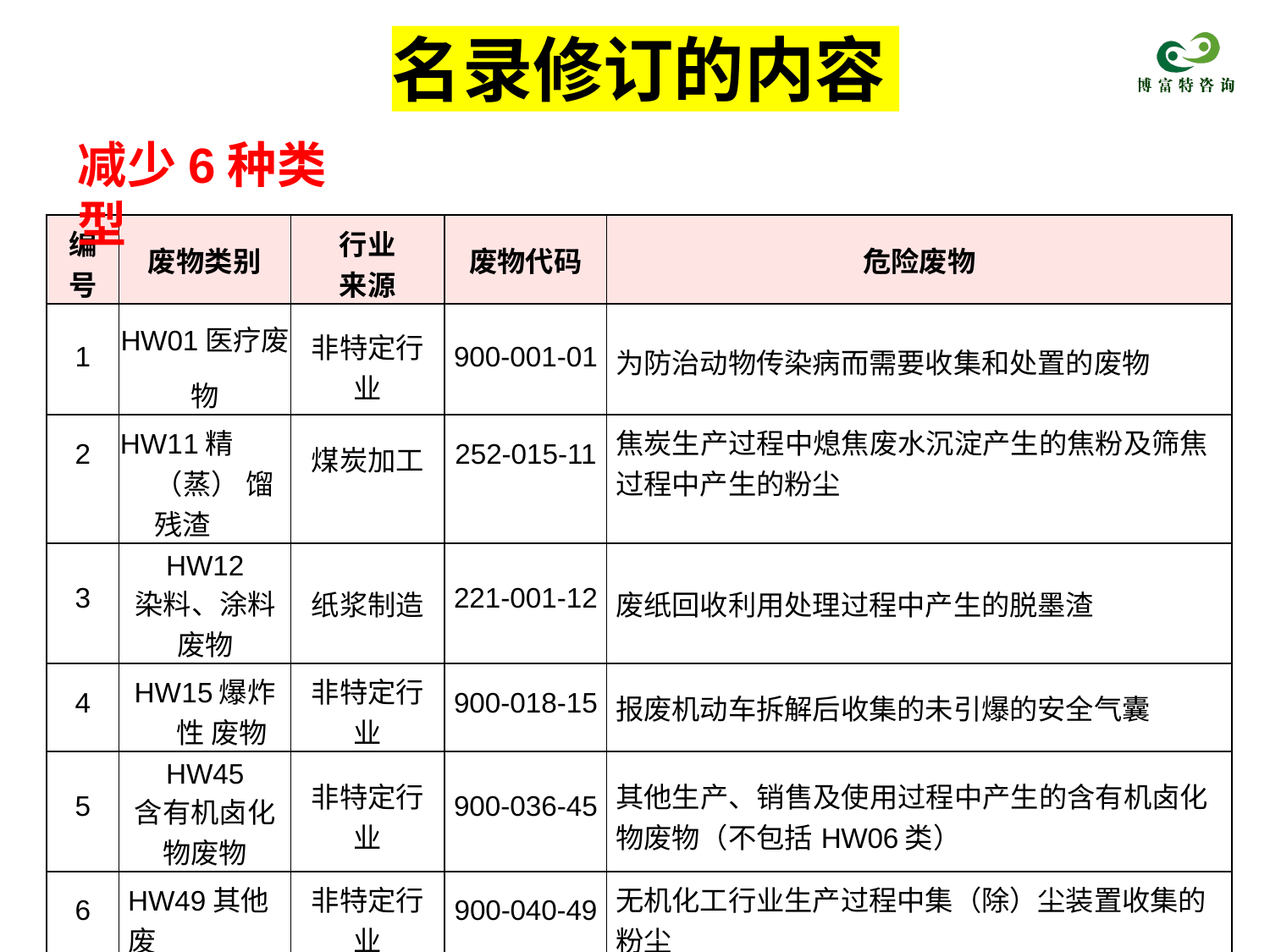

# 名录修订的内容
减少6种类型
| 编 号 | 废物类别 | 行业 来源 | 废物代码 | 危险废物 |
| --- | --- | --- | --- | --- |
| 1 | HW01医疗废 物 | 非特定行 业 | 900-001-01 | 为防治动物传染病而需要收集和处置的废物 |
| 2 | HW11精（蒸） 馏残渣 | 煤炭加工 | 252-015-11 | 焦炭生产过程中熄焦废水沉淀产生的焦粉及筛焦 过程中产生的粉尘 |
| 3 | HW12 染料、涂料 废物 | 纸浆制造 | 221-001-12 | 废纸回收利用处理过程中产生的脱墨渣 |
| 4 | HW15爆炸性 废物 | 非特定行 业 | 900-018-15 | 报废机动车拆解后收集的未引爆的安全气囊 |
| 5 | HW45 含有机卤化 物废物 | 非特定行 业 | 900-036-45 | 其他生产、销售及使用过程中产生的含有机卤化 物废物（不包括HW06类） |
| 6 | HW49其他废 物 | 非特定行 业 | 900-040-49 | 无机化工行业生产过程中集（除）尘装置收集的 粉尘 |